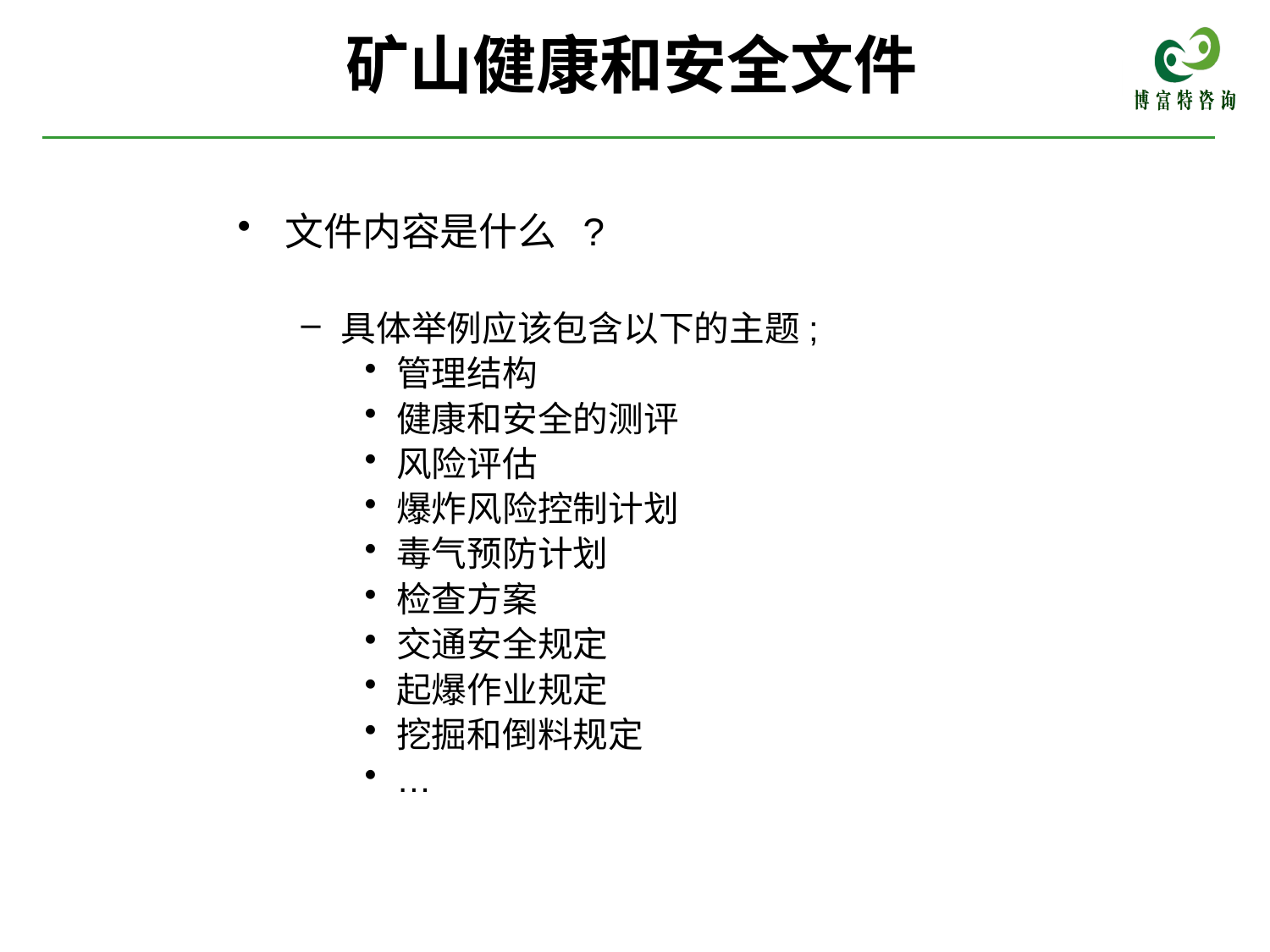

# 矿山健康和安全文件
文件内容是什么  ?

具体举例应该包含以下的主题;
管理结构
健康和安全的测评
风险评估
爆炸风险控制计划
毒气预防计划
检查方案
交通安全规定
起爆作业规定
挖掘和倒料规定
…
38